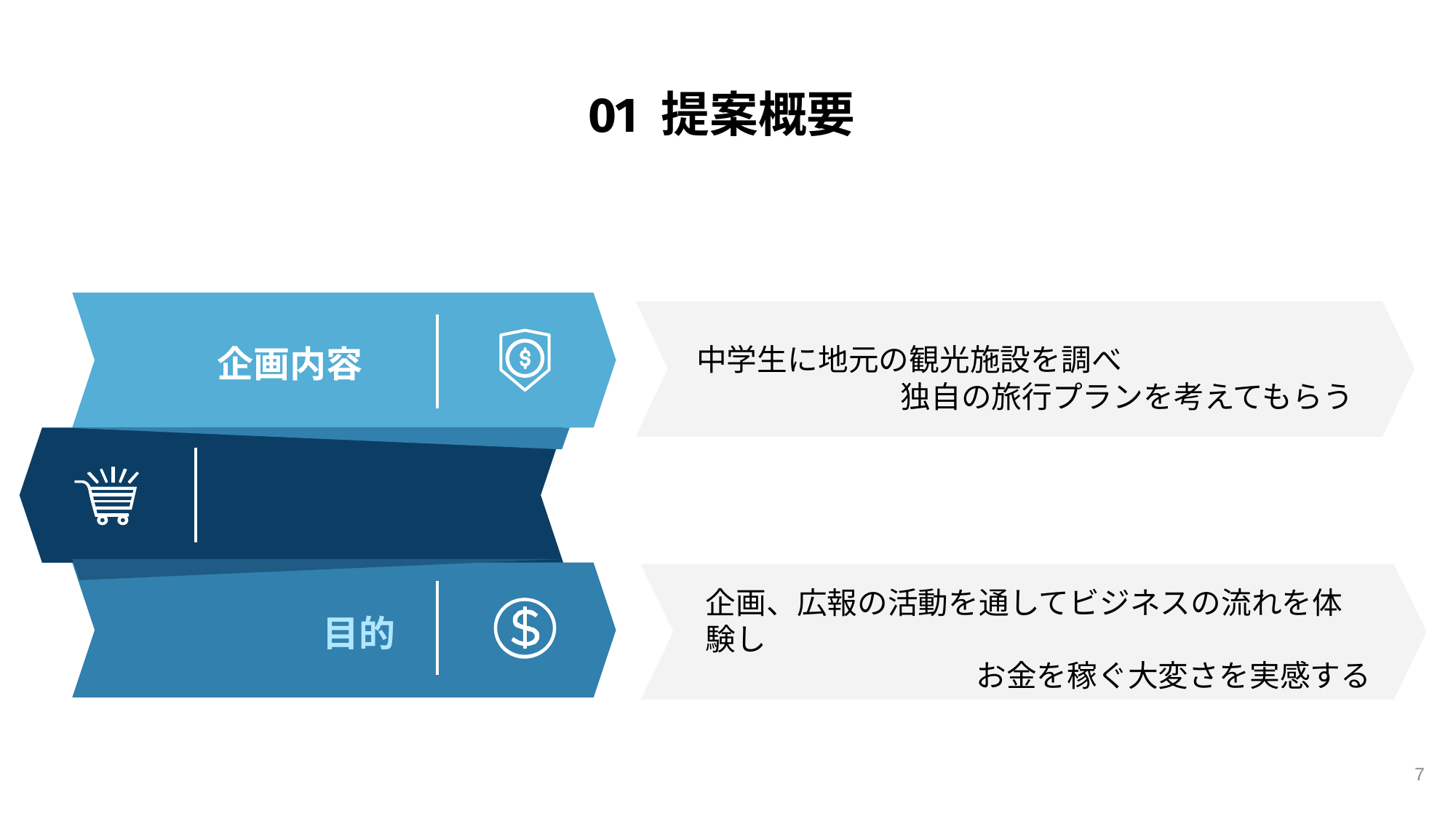

# 01 提案概要

目的

中学生に地元の観光施設を調べ
独自の旅行プランを考えてもらう
企画内容

企画、広報の活動を通してビジネスの流れを体験し
お金を稼ぐ大変さを実感する
7